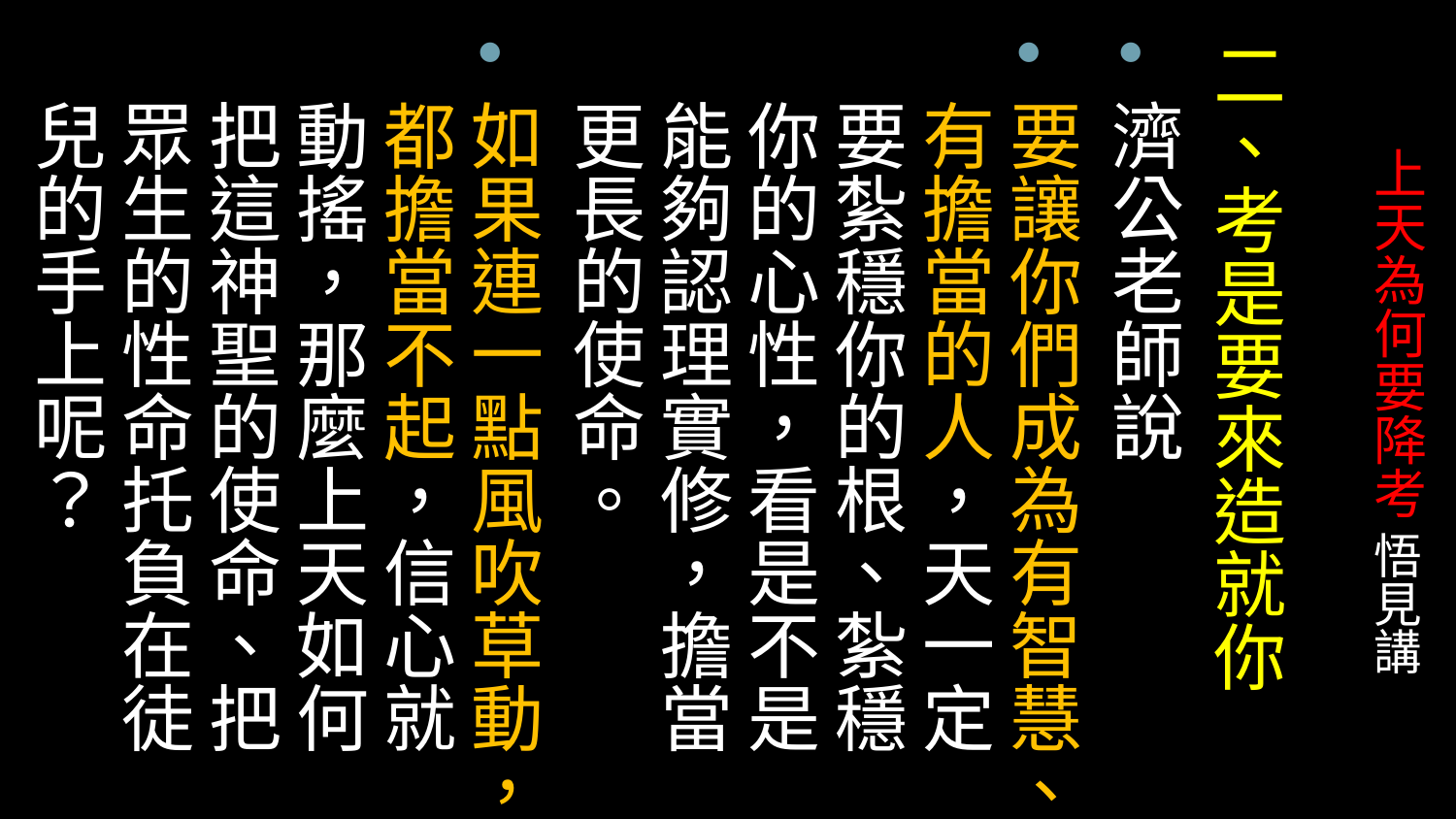

二、考是要來造就你
濟公老師說
要讓你們成為有智慧、有擔當的人，天一定要紮穩你的根、紮穩你的心性，看是不是能夠認理實修，擔當更長的使命。
如果連一點風吹草動，都擔當不起，信心就動搖，那麼上天如何把這神聖的使命、把眾生的性命托負在徒兒的手上呢？
# 上天為何要降考 悟見講